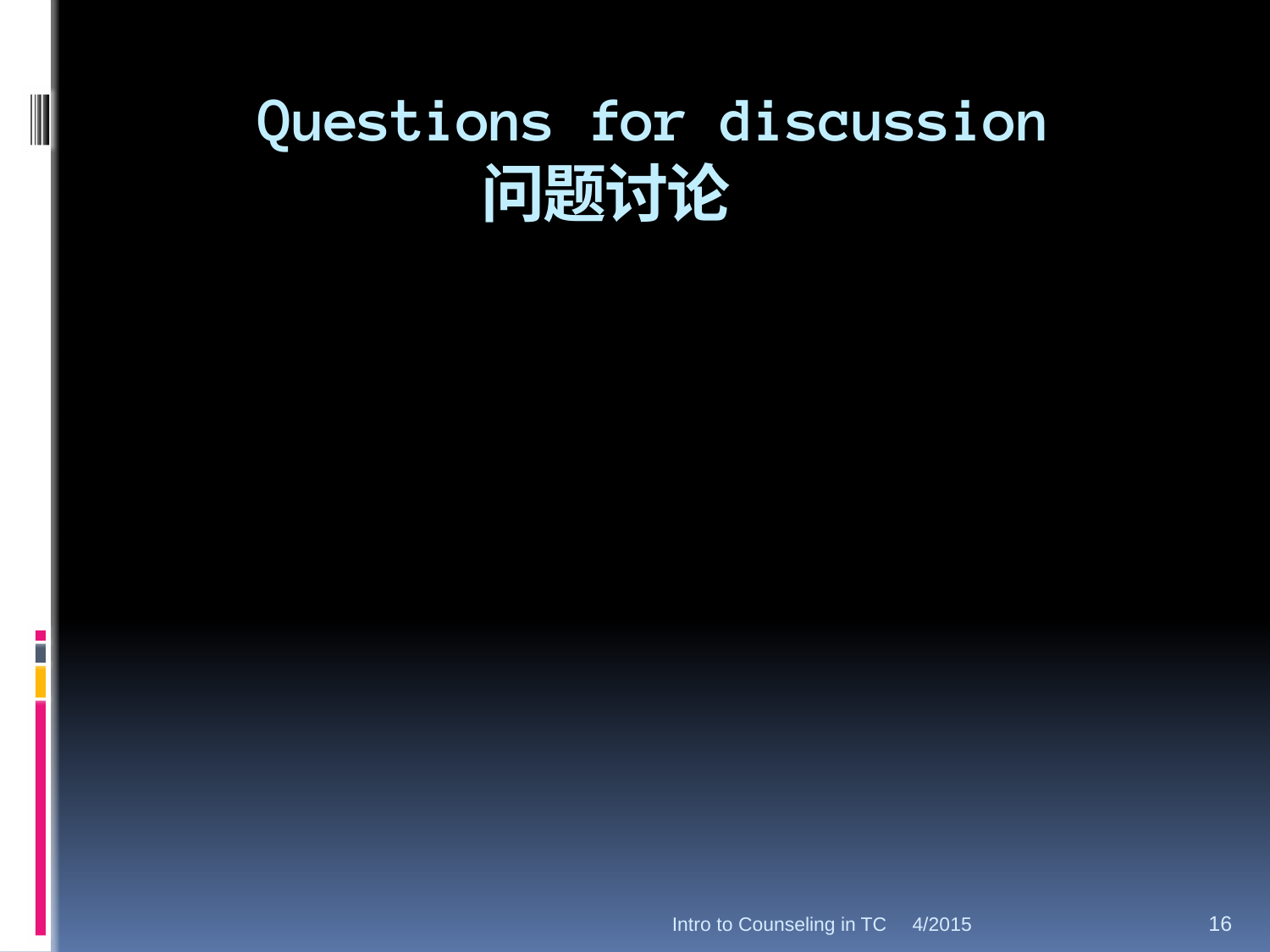

# Questions for discussion 问题讨论
Intro to Counseling in TC
4/2015
16